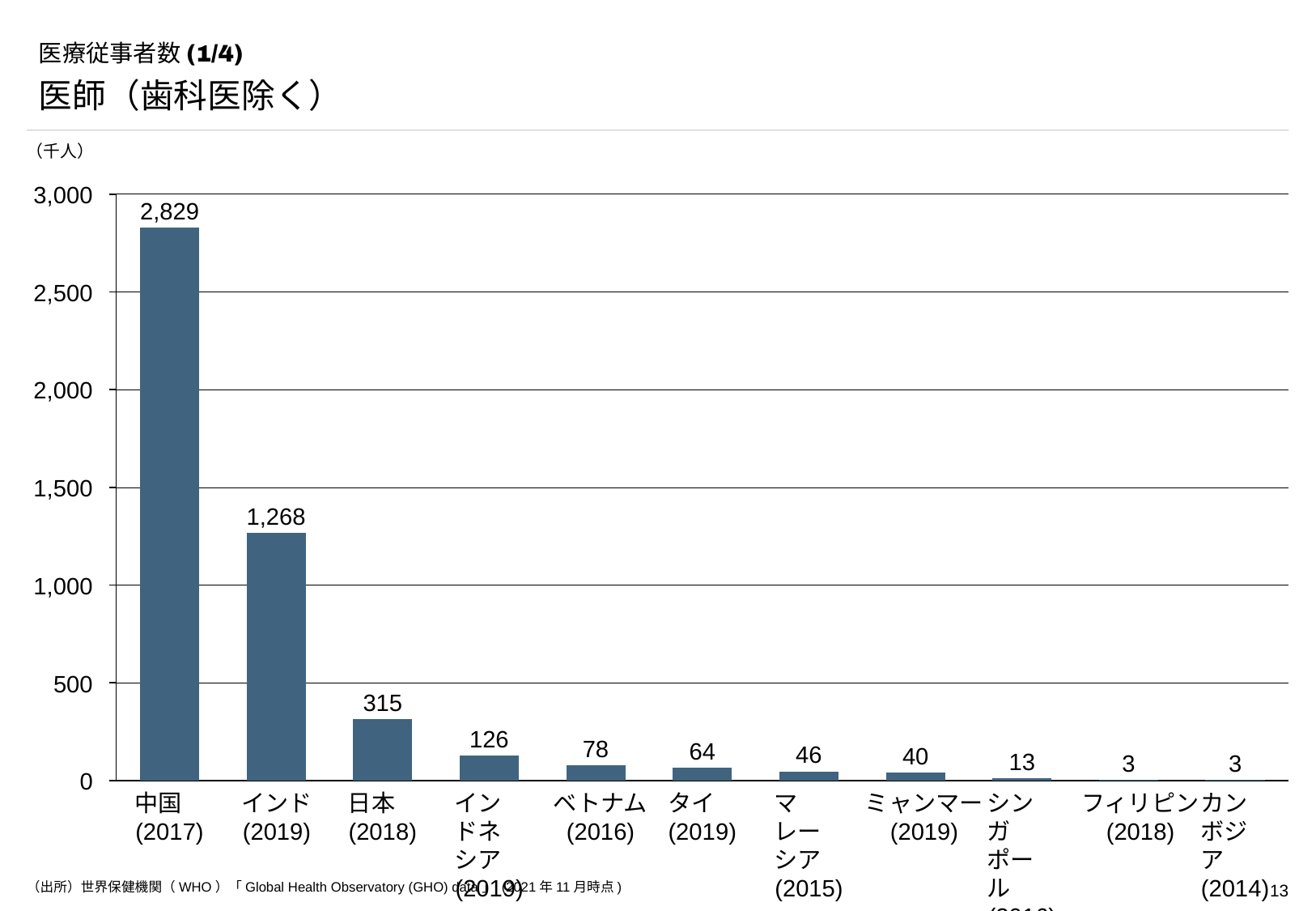

# 医療従事者数(1/4)
医師（歯科医除く）
（千人）
3,000

### Chart

| Category |  |
|---|---|
2,829
2,500
2,000
1,500
1,268
1,000
500
315
126
78
64
46
40
13
3
3
0
中国
(2017)
インド
(2019)
日本
(2018)
ベトナム
(2016)
タイ
(2019)
ミャンマー
(2019)
インドネシア
(2019)
マレーシア
(2015)
シンガポール
(2016)
フィリピン
(2018)
カンボジア
(2014)
（出所）世界保健機関（WHO）「Global Health Observatory (GHO) data」 (2021年11月時点)